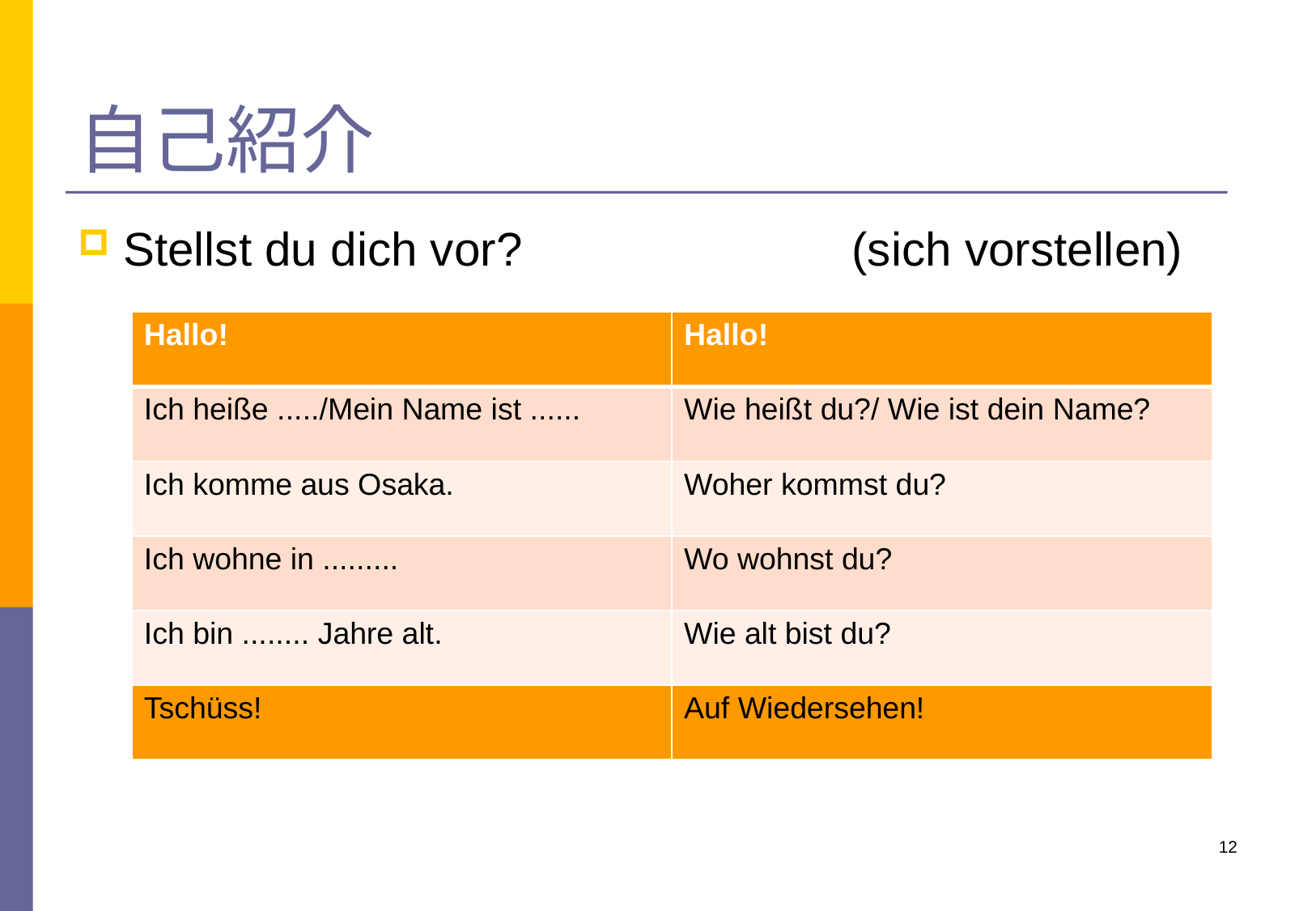

# 自己紹介
Stellst du dich vor?  			(sich vorstellen)
| Hallo! | Hallo! |
| --- | --- |
| Ich heiße ...../Mein Name ist ...... | Wie heißt du?/ Wie ist dein Name? |
| Ich komme aus Osaka. | Woher kommst du? |
| Ich wohne in ......... | Wo wohnst du? |
| Ich bin ........ Jahre alt. | Wie alt bist du? |
| Tschüss! | Auf Wiedersehen! |
12